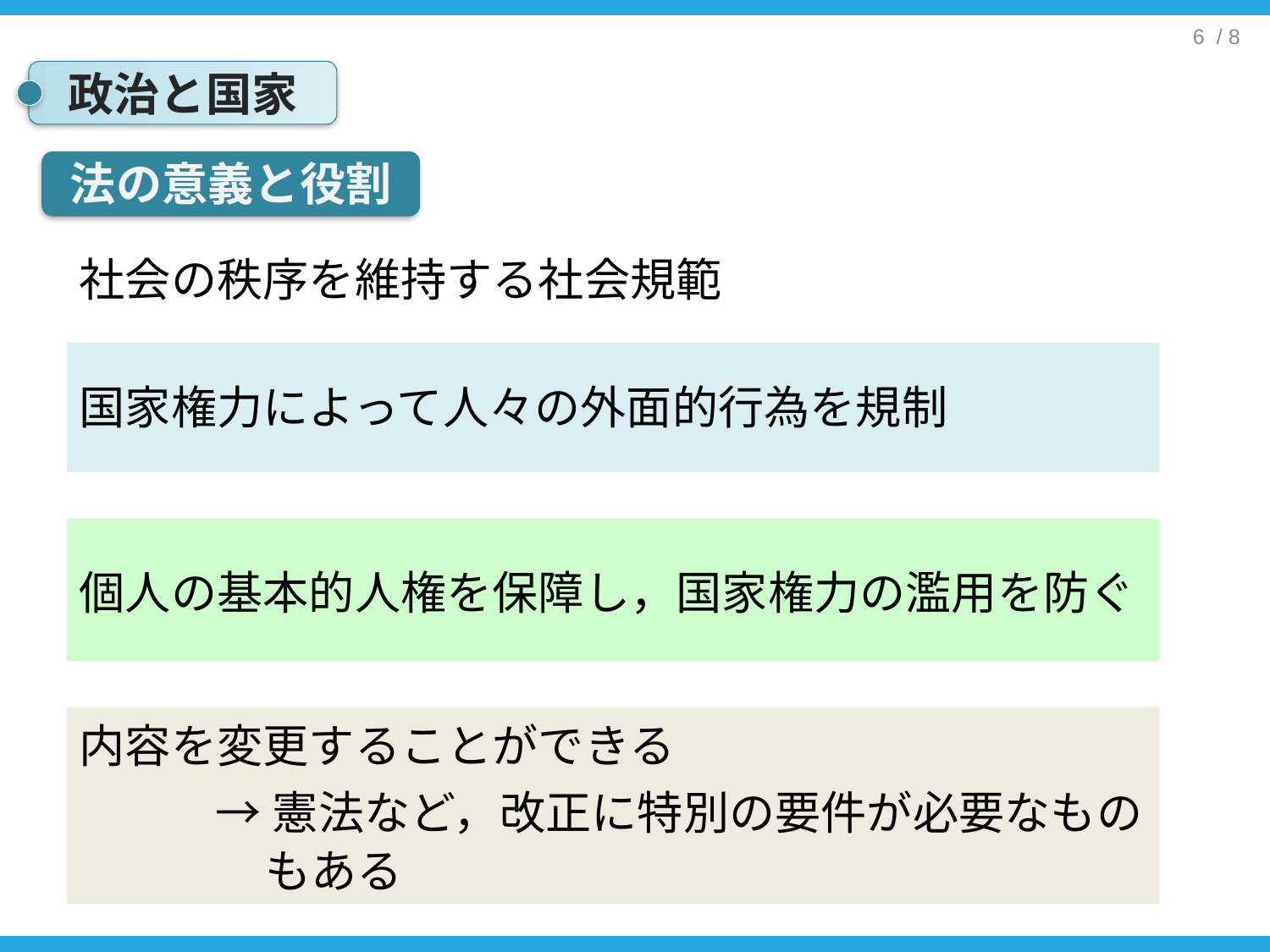

政治と国家

法の意義と役割
社会の秩序を維持する社会規範
国家権力によって人々の外面的行為を規制
個人の基本的人権を保障し，国家権力の濫用を防ぐ
内容を変更することができる
→憲法など，改正に特別の要件が必要なものもある